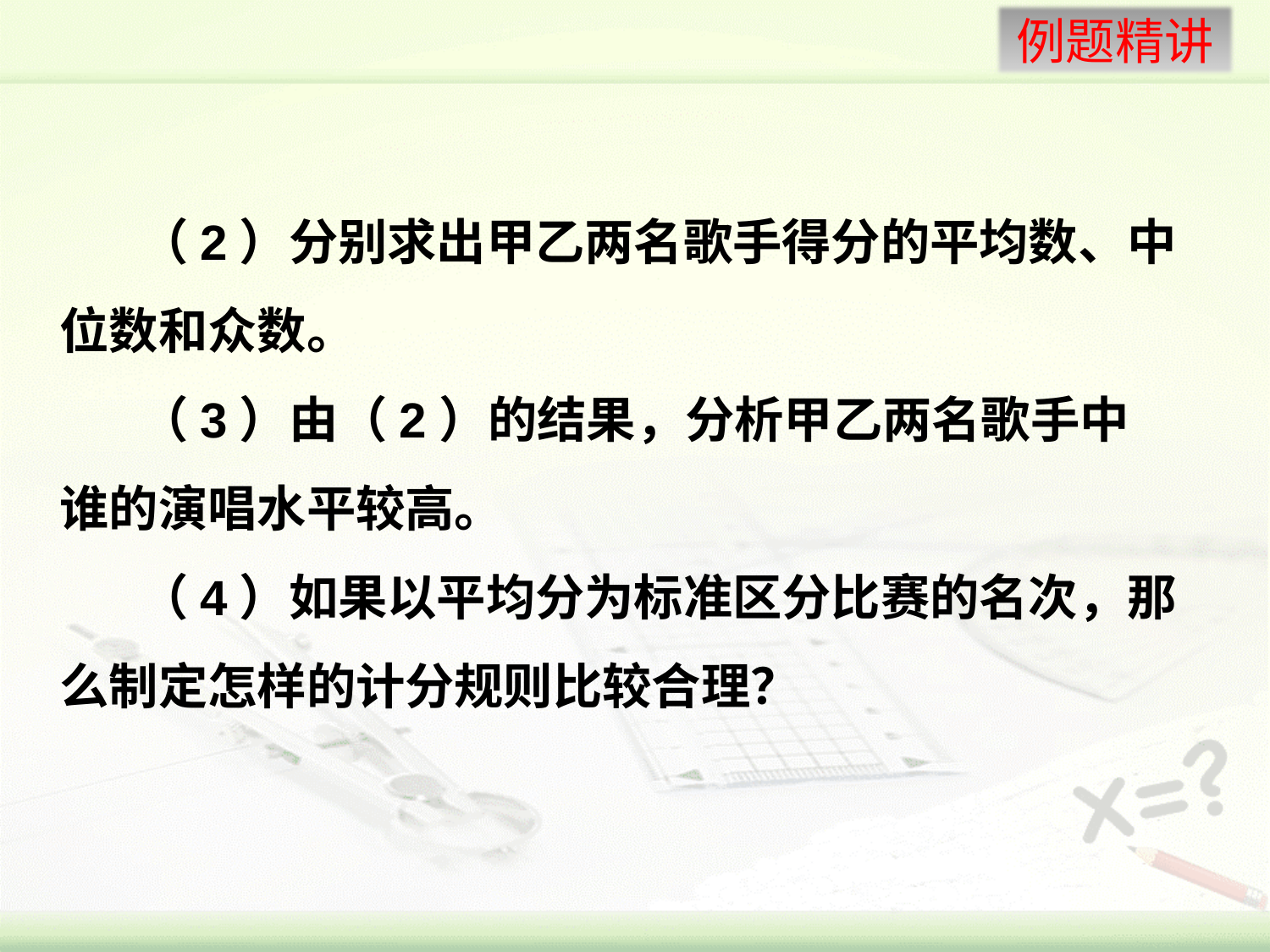

（2）分别求出甲乙两名歌手得分的平均数、中位数和众数。
      （3）由（2）的结果，分析甲乙两名歌手中谁的演唱水平较高。
      （4）如果以平均分为标准区分比赛的名次，那么制定怎样的计分规则比较合理？